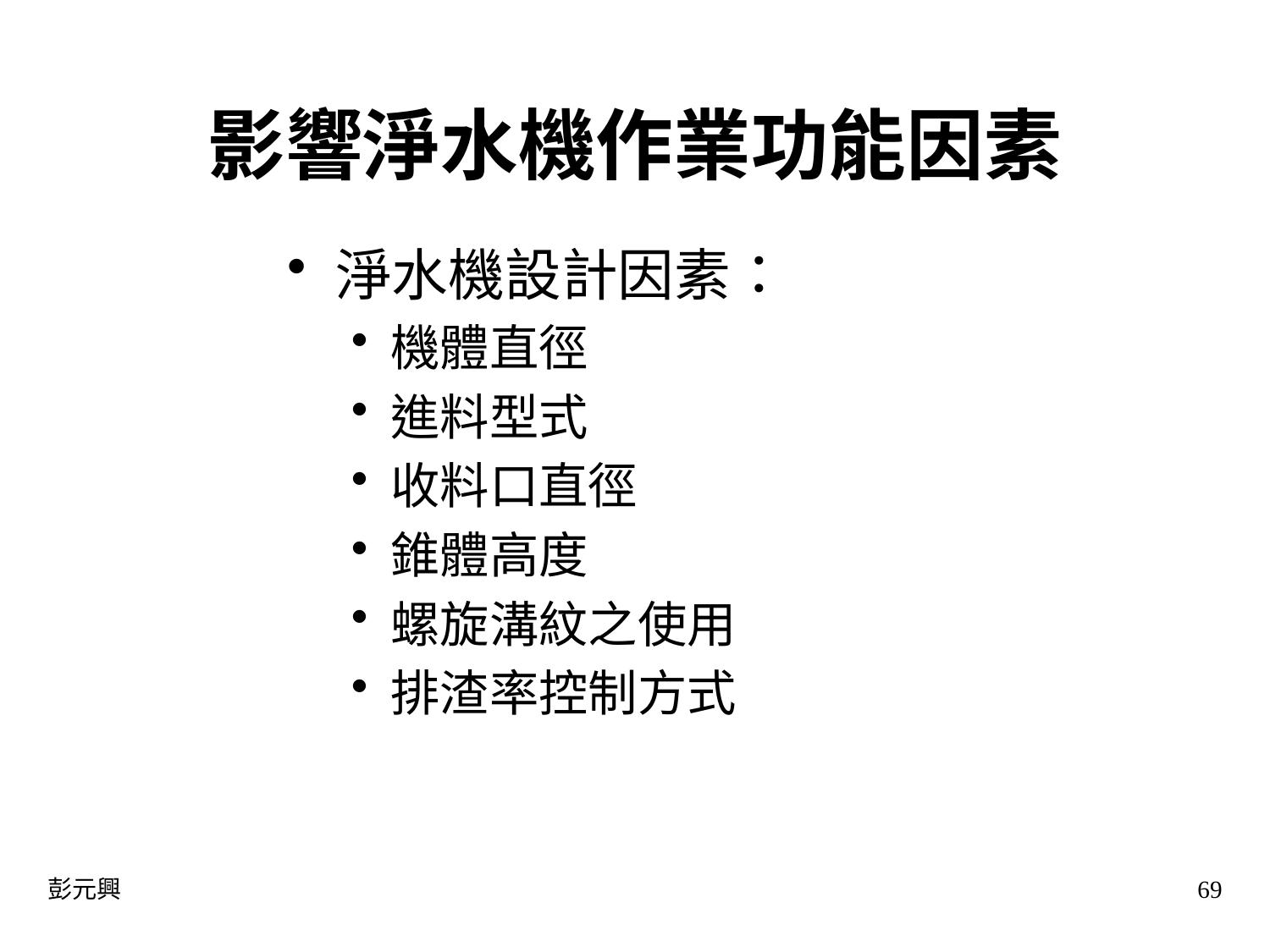

# 影響淨水機作業功能因素
淨水機設計因素：
機體直徑
進料型式
收料口直徑
錐體高度
螺旋溝紋之使用
排渣率控制方式
彭元興
69